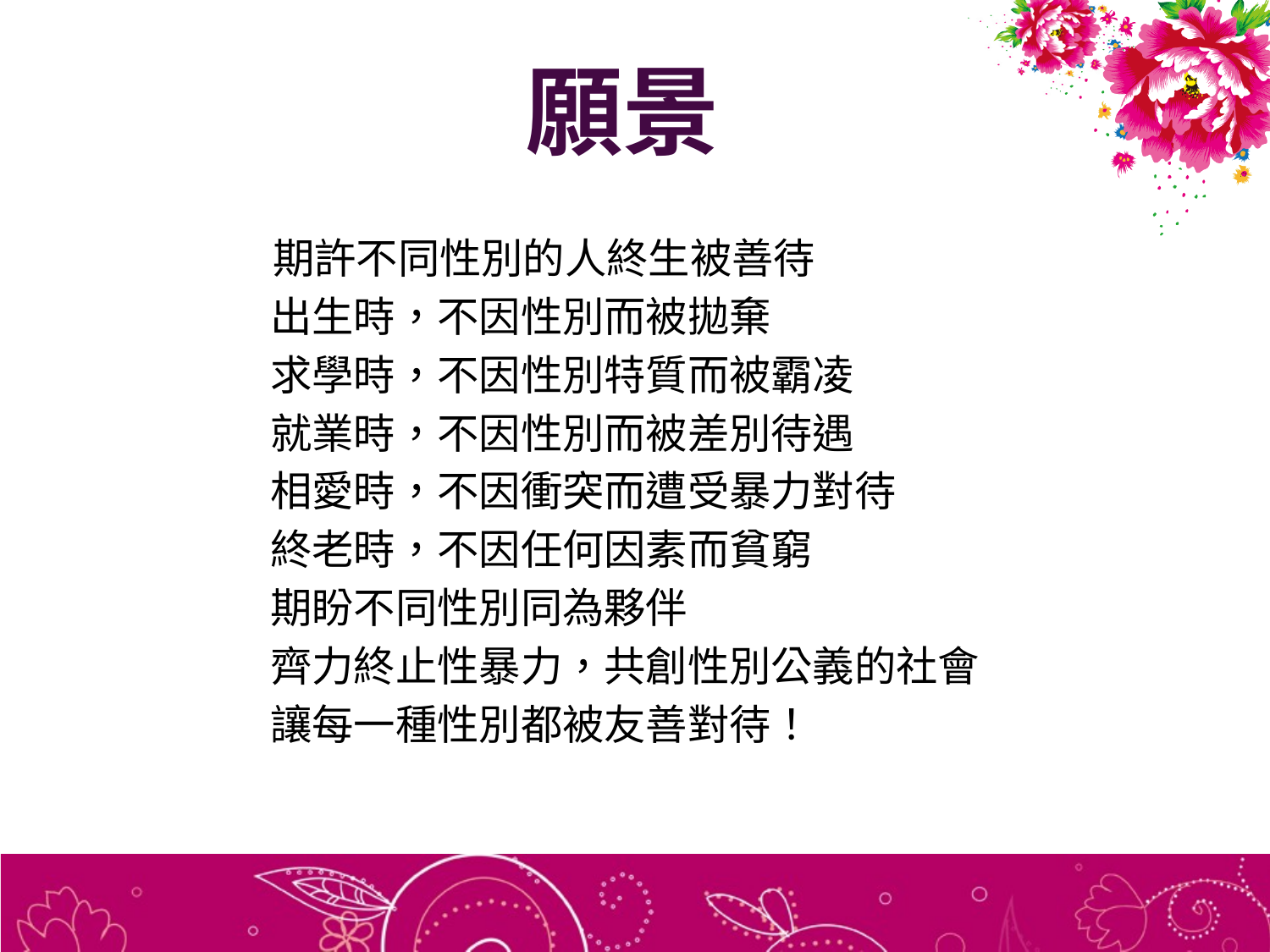

# 願景

                                       期許不同性別的人終生被善待
                           出生時，不因性別而被拋棄
                           求學時，不因性別特質而被霸凌
                           就業時，不因性別而被差別待遇
                           相愛時，不因衝突而遭受暴力對待
                           終老時，不因任何因素而貧窮
                           期盼不同性別同為夥伴
                           齊力終止性暴力，共創性別公義的社會
                           讓每一種性別都被友善對待！